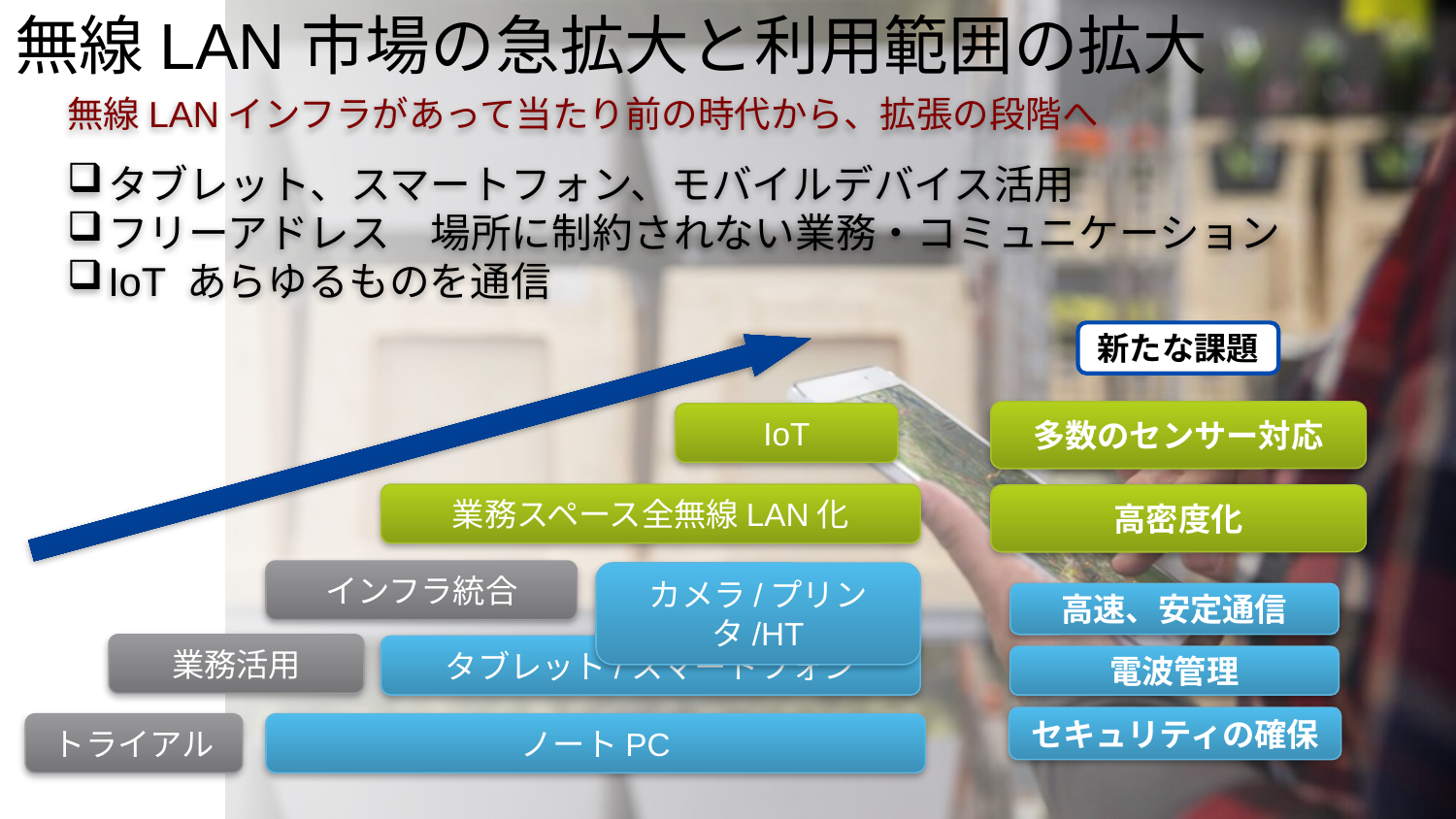

無線LAN市場の急拡大と利用範囲の拡大
無線LANインフラがあって当たり前の時代から、拡張の段階へ

タブレット、スマートフォン、モバイルデバイス活用
フリーアドレス　場所に制約されない業務・コミュニケーション
IoT あらゆるものを通信

新たな課題
多数のセンサー対応
IoT

業務スペース全無線LAN化
高密度化
インフラ統合
カメラ/プリンタ/HT
高速、安定通信
業務活用
タブレット/スマートフォン
電波管理
セキュリティの確保
トライアル
ノートPC